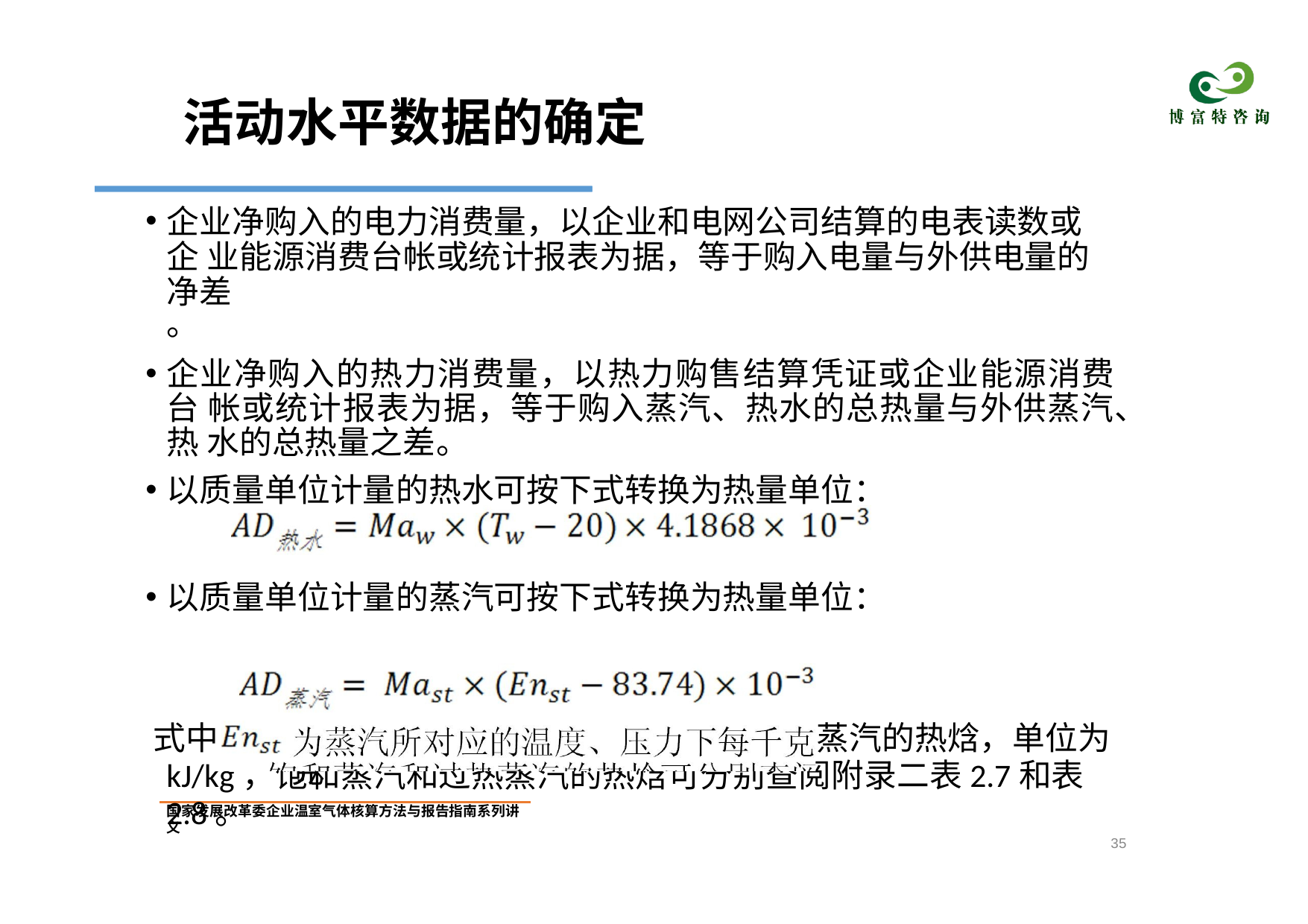

# 活动水平数据的确定
企业净购入的电力消费量，以企业和电网公司结算的电表读数或企 业能源消费台帐或统计报表为据，等于购入电量与外供电量的净差
。
企业净购入的热力消费量，以热力购售结算凭证或企业能源消费台 帐或统计报表为据，等于购入蒸汽、热水的总热量与外供蒸汽、热 水的总热量之差。
以质量单位计量的热水可按下式转换为热量单位：

以质量单位计量的蒸汽可按下式转换为热量单位：

式中	蒸汽的热焓，单位为
kJ/kg，饱和蒸汽和过热蒸汽的热焓可分别查阅附录二表2.7和表2.8。
为蒸汽所对应的温度、压力下每千克
国家发展改革委企业温室气体核算方法与报告指南系列讲义
35